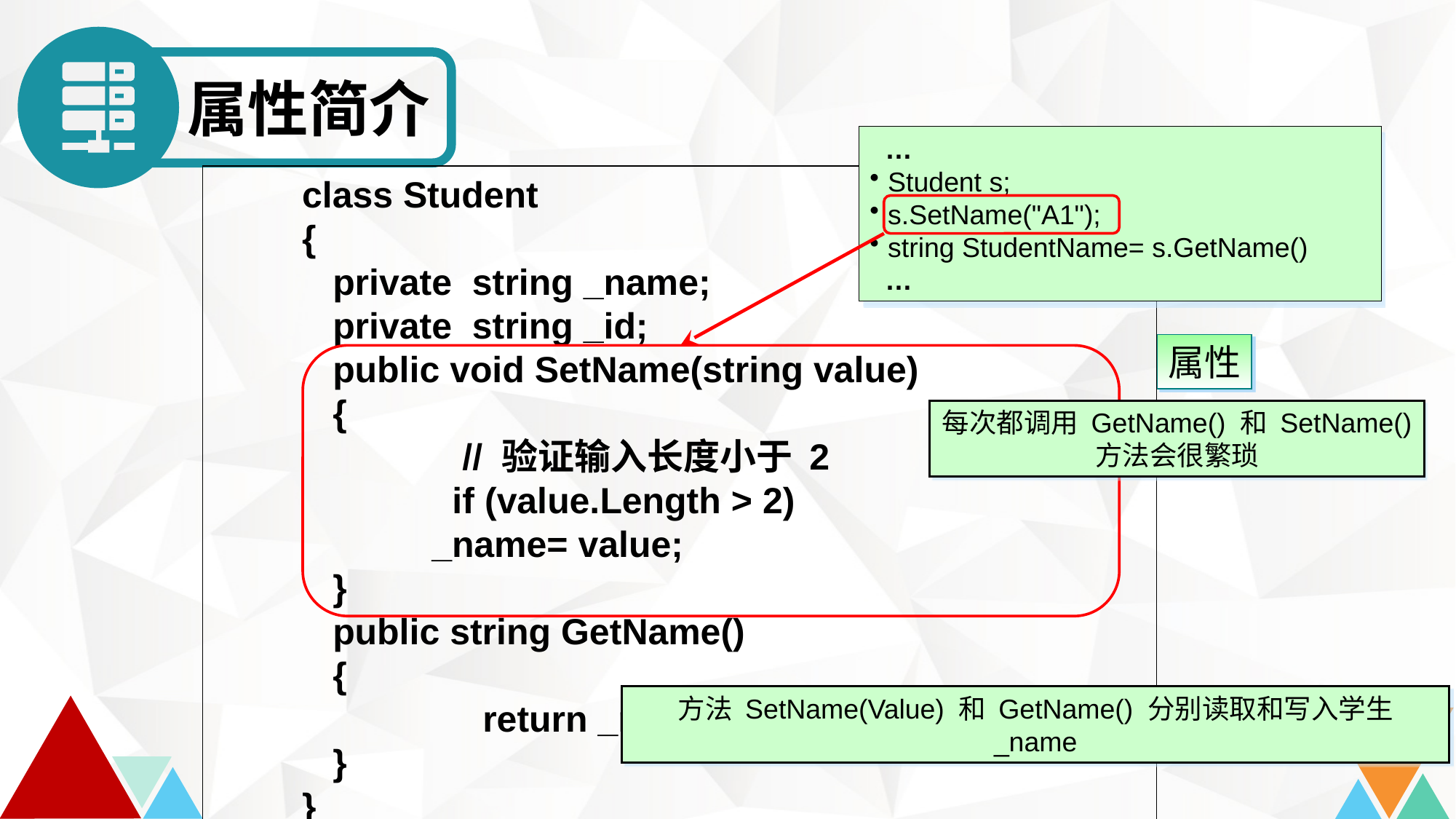

属性简介
  …
 Student s;
 s.SetName("A1");
 string StudentName= s.GetName()
  …
class Student
{
   private  string _name;
   private  string _id;
   public void SetName(string value)
   {
		   // 验证输入长度小于 2
		  if (value.Length > 2)
	   	_name= value;
   }
   public string GetName()
   {
		     return _name;
   }
}

属性

每次都调用 GetName() 和 SetName()
方法会很繁琐
方法 SetName(Value) 和 GetName() 分别读取和写入学生 _name